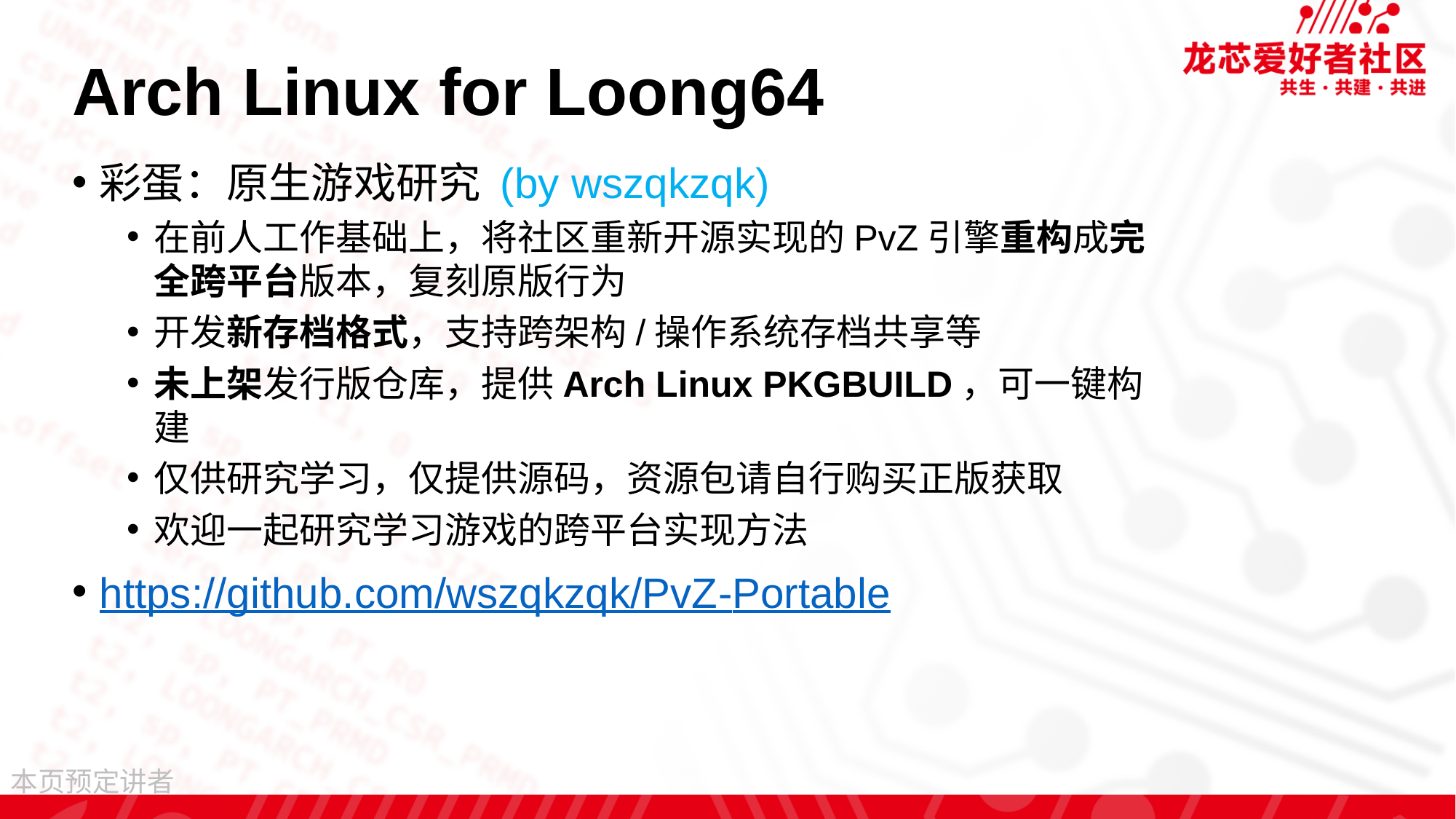

# Arch Linux for Loong64
彩蛋：原生游戏研究 (by wszqkzqk)
在前人工作基础上，将社区重新开源实现的PvZ引擎重构成完全跨平台版本，复刻原版行为
开发新存档格式，支持跨架构/操作系统存档共享等
未上架发行版仓库，提供Arch Linux PKGBUILD，可一键构建
仅供研究学习，仅提供源码，资源包请自行购买正版获取
欢迎一起研究学习游戏的跨平台实现方法
https://github.com/wszqkzqk/PvZ-Portable